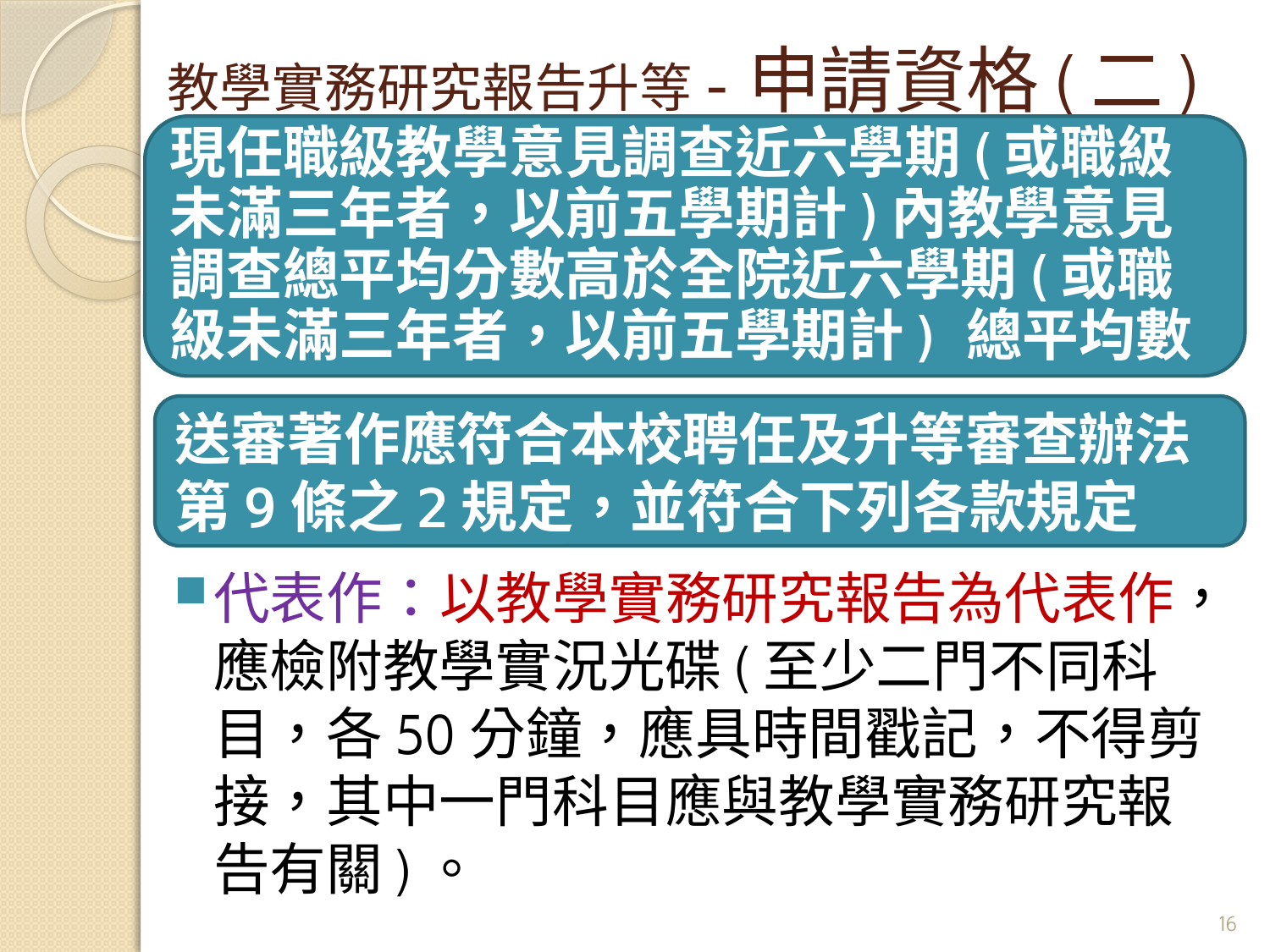

# 教學實務研究報告升等-申請資格(二)
現任職級教學意見調查近六學期(或職級未滿三年者，以前五學期計)內教學意見調查總平均分數高於全院近六學期(或職級未滿三年者，以前五學期計) 總平均數
送審著作應符合本校聘任及升等審查辦法第9條之2規定，並符合下列各款規定
代表作：以教學實務研究報告為代表作，應檢附教學實況光碟(至少二門不同科目，各50分鐘，應具時間戳記，不得剪接，其中一門科目應與教學實務研究報告有關)。

16